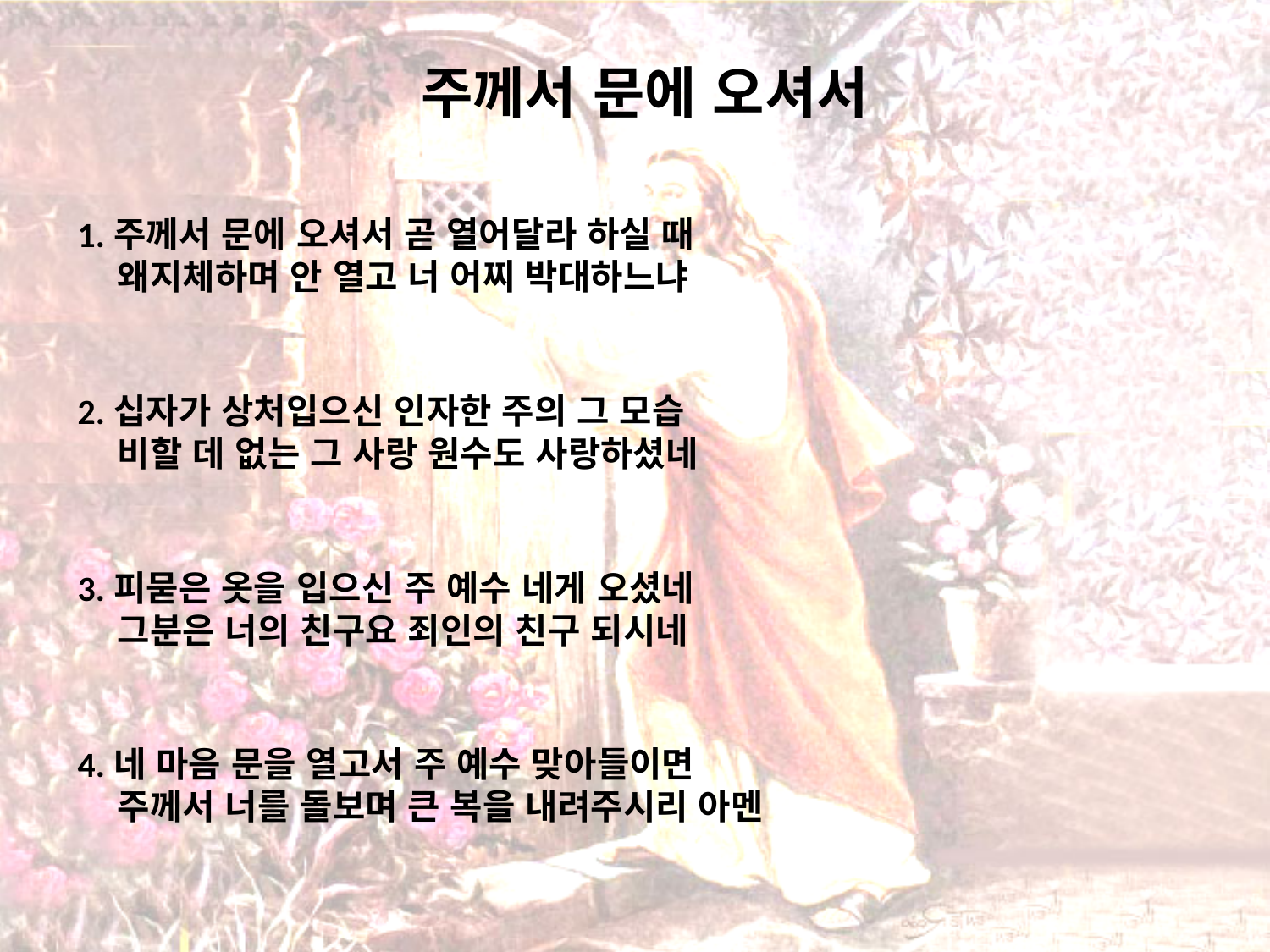

# 주께서 문에 오셔서
1.주께서 문에 오셔서 곧 열어달라 하실 때
    왜지체하며 안 열고 너 어찌 박대하느냐
2.십자가 상처입으신 인자한 주의 그 모습
    비할 데 없는 그 사랑 원수도 사랑하셨네
3.피묻은 옷을 입으신 주 예수 네게 오셨네
    그분은 너의 친구요 죄인의 친구 되시네
4.네 마음 문을 열고서 주 예수 맞아들이면
    주께서 너를 돌보며 큰 복을 내려주시리 아멘